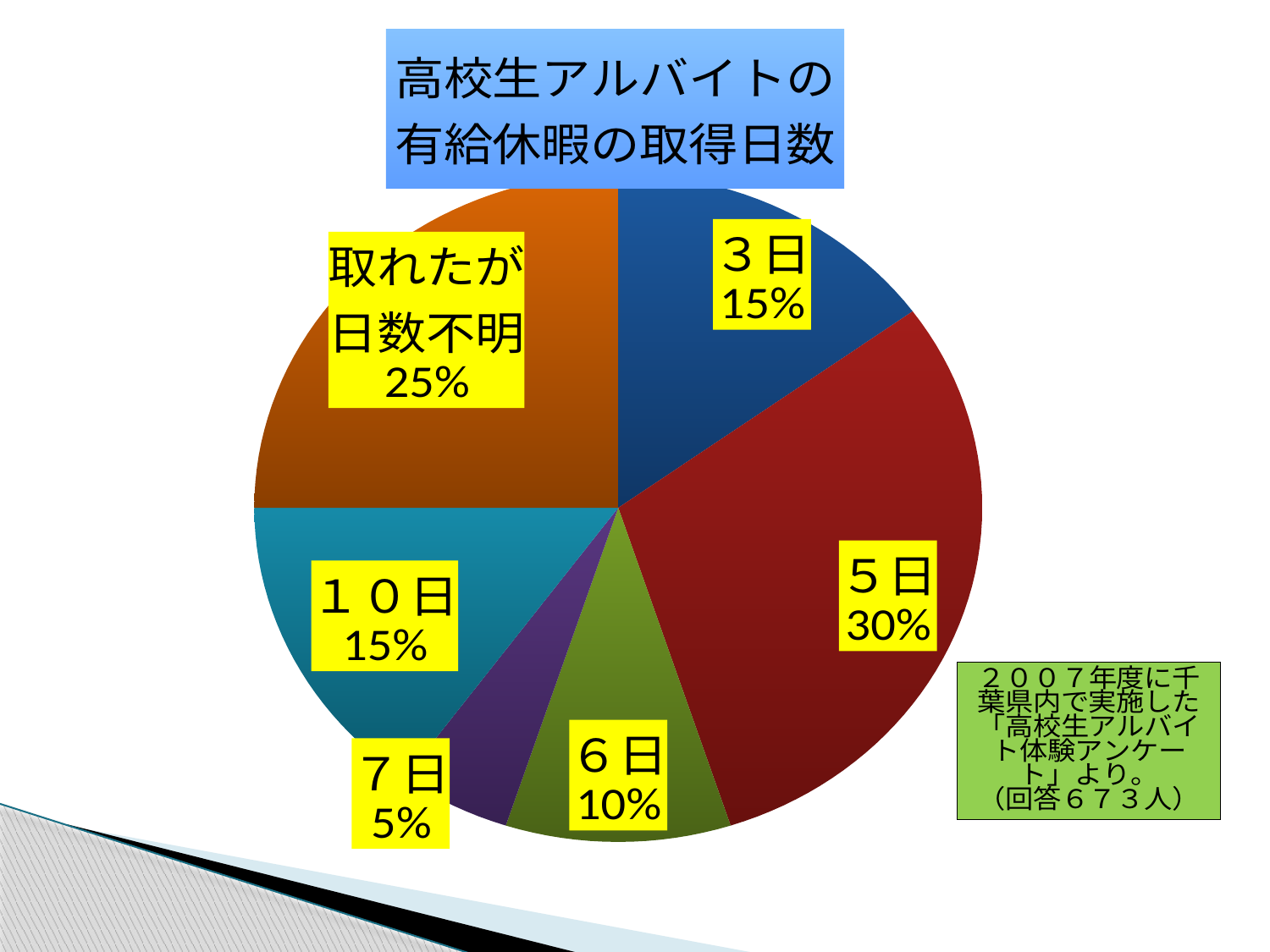

### Chart: 高校生アルバイトの
有給休暇の取得日数

| Category |  |
|---|---|
| ３日 | 3.0 |
| ５日 | 6.0 |
| ６日 | 2.0 |
| ７日 | 1.0 |
| １０日 | 3.0 |
| 取れたが日数不明 | 5.0 |